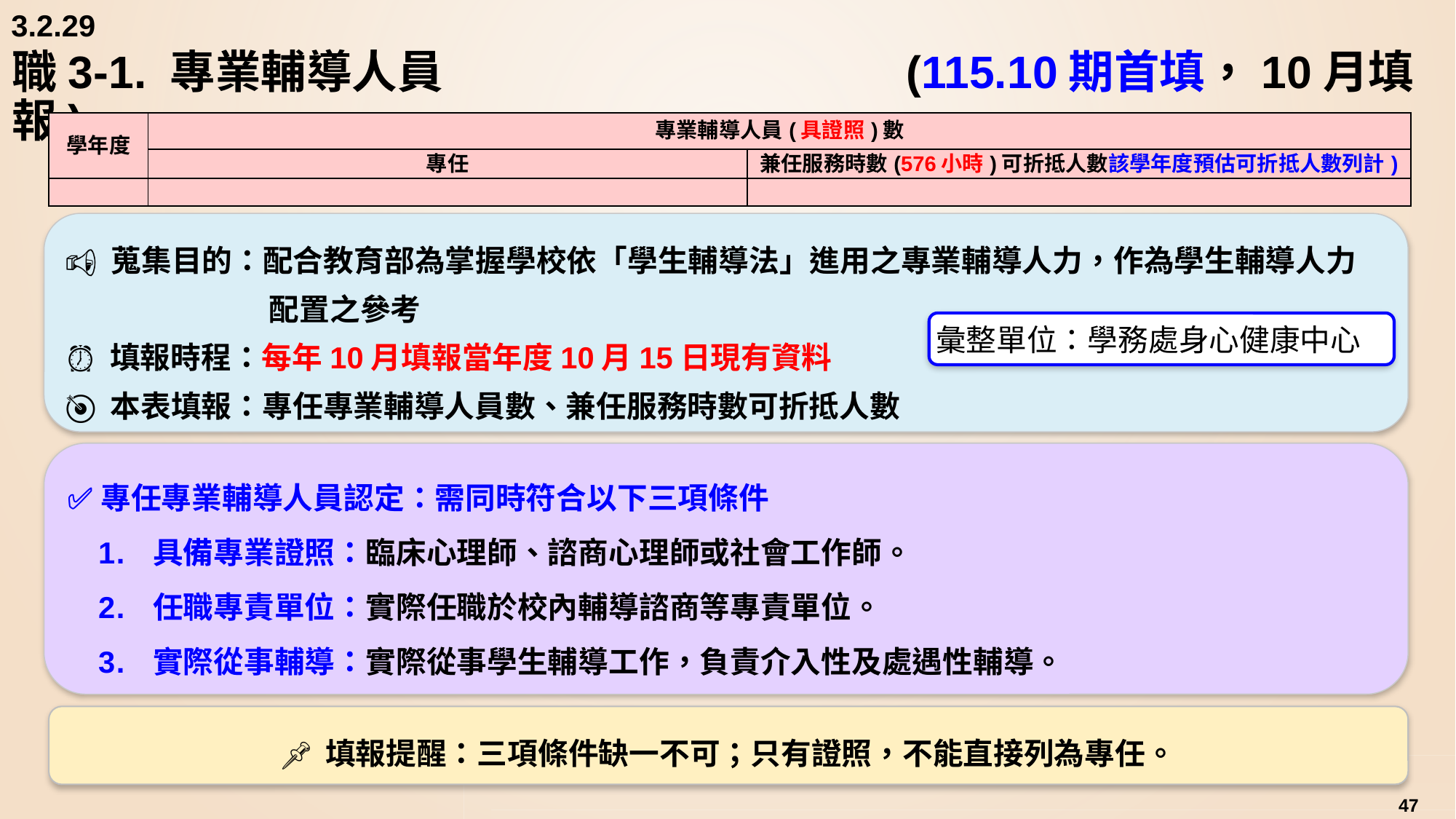

3.2.29
# 職3-1. 專業輔導人員		    			 (115.10期首填，10月填報)
| 學年度 | 專業輔導人員(具證照)數 |  |
| --- | --- | --- |
|  | 專任 | 兼任服務時數(576小時)可折抵人數該學年度預估可折抵人數列計) |
|  |  |  |
📢 蒐集目的：配合教育部為掌握學校依「學生輔導法」進用之專業輔導人力，作為學生輔導人力配置之參考
⏰ 填報時程：每年10月填報當年度10月15日現有資料
🎯 本表填報：專任專業輔導人員數、兼任服務時數可折抵人數
彙整單位：學務處身心健康中心
✅專任專業輔導人員認定：需同時符合以下三項條件
具備專業證照：臨床心理師、諮商心理師或社會工作師。
任職專責單位：實際任職於校內輔導諮商等專責單位。
實際從事輔導：實際從事學生輔導工作，負責介入性及處遇性輔導。
📌 填報提醒：三項條件缺一不可；只有證照，不能直接列為專任。